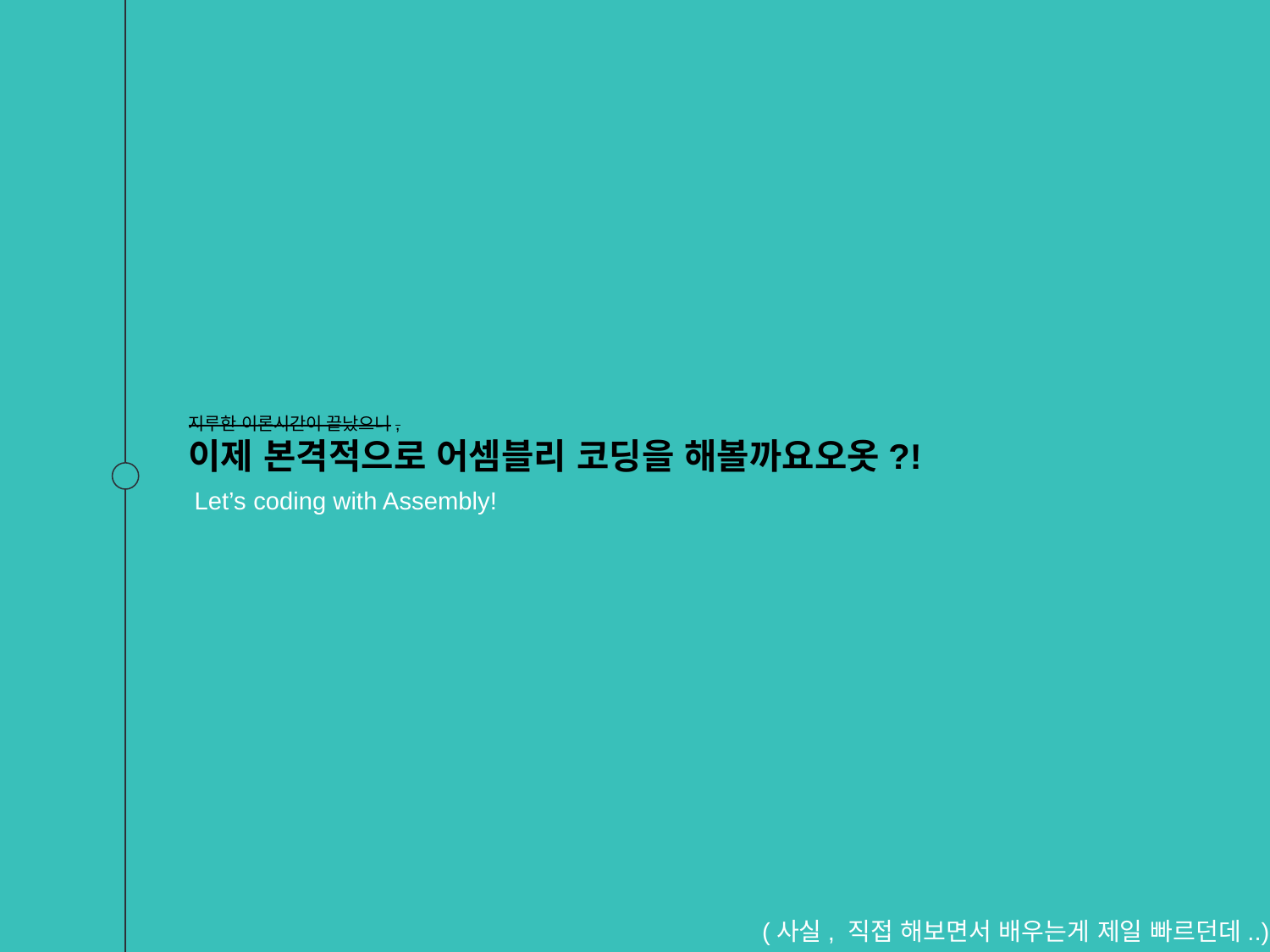

지루한 이론시간이 끝났으니,
이제 본격적으로 어셈블리 코딩을 해볼까요오옷?!
Let’s coding with Assembly!
(사실, 직접 해보면서 배우는게 제일 빠르던데..)